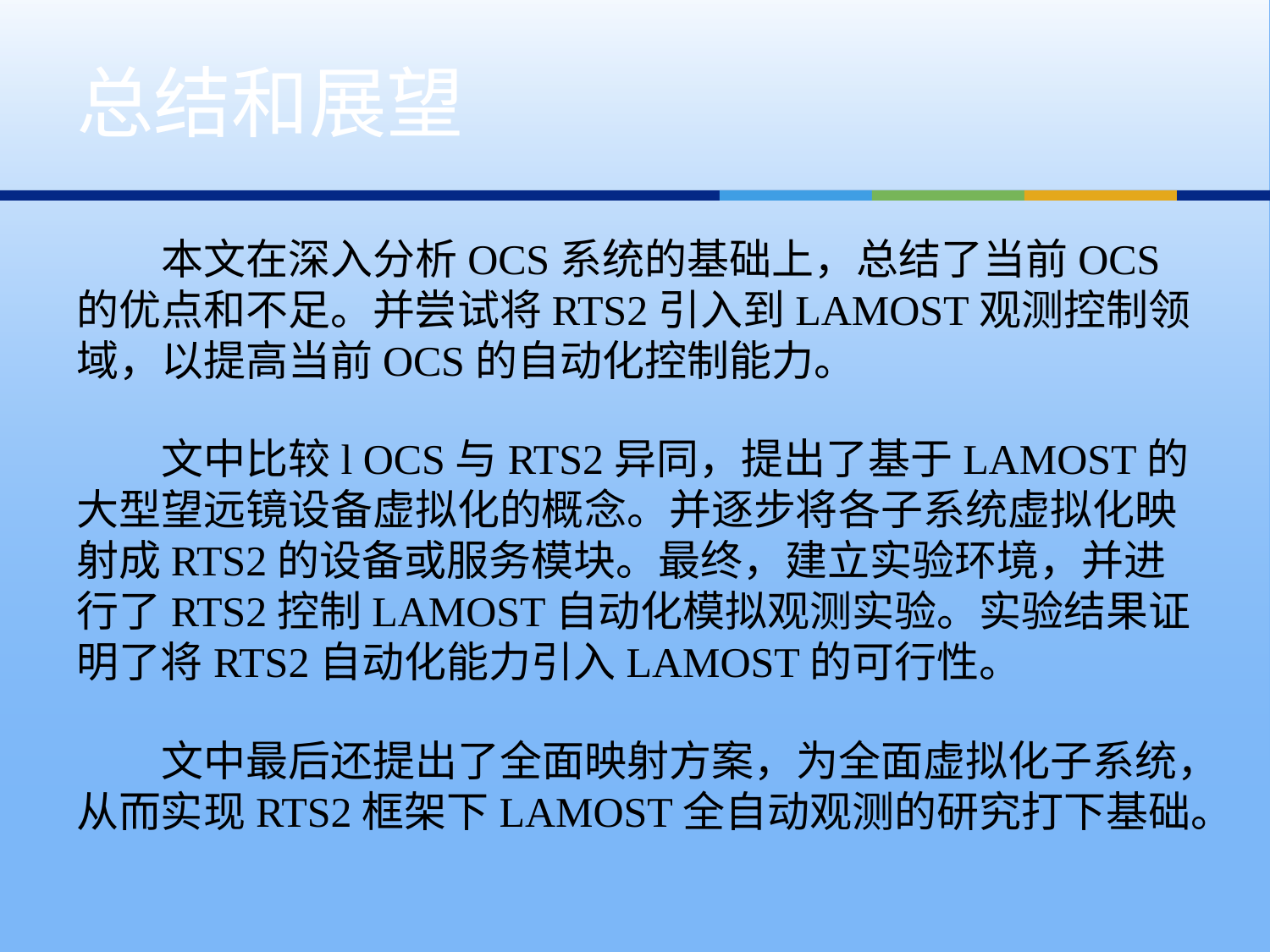

# 总结和展望

本文在深入分析OCS系统的基础上，总结了当前OCS的优点和不足。并尝试将RTS2引入到LAMOST观测控制领域，以提高当前OCS的自动化控制能力。

文中比较l OCS与RTS2异同，提出了基于LAMOST的大型望远镜设备虚拟化的概念。并逐步将各子系统虚拟化映射成RTS2的设备或服务模块。最终，建立实验环境，并进行了RTS2控制LAMOST自动化模拟观测实验。实验结果证明了将RTS2自动化能力引入LAMOST的可行性。

文中最后还提出了全面映射方案，为全面虚拟化子系统，从而实现RTS2框架下LAMOST全自动观测的研究打下基础。